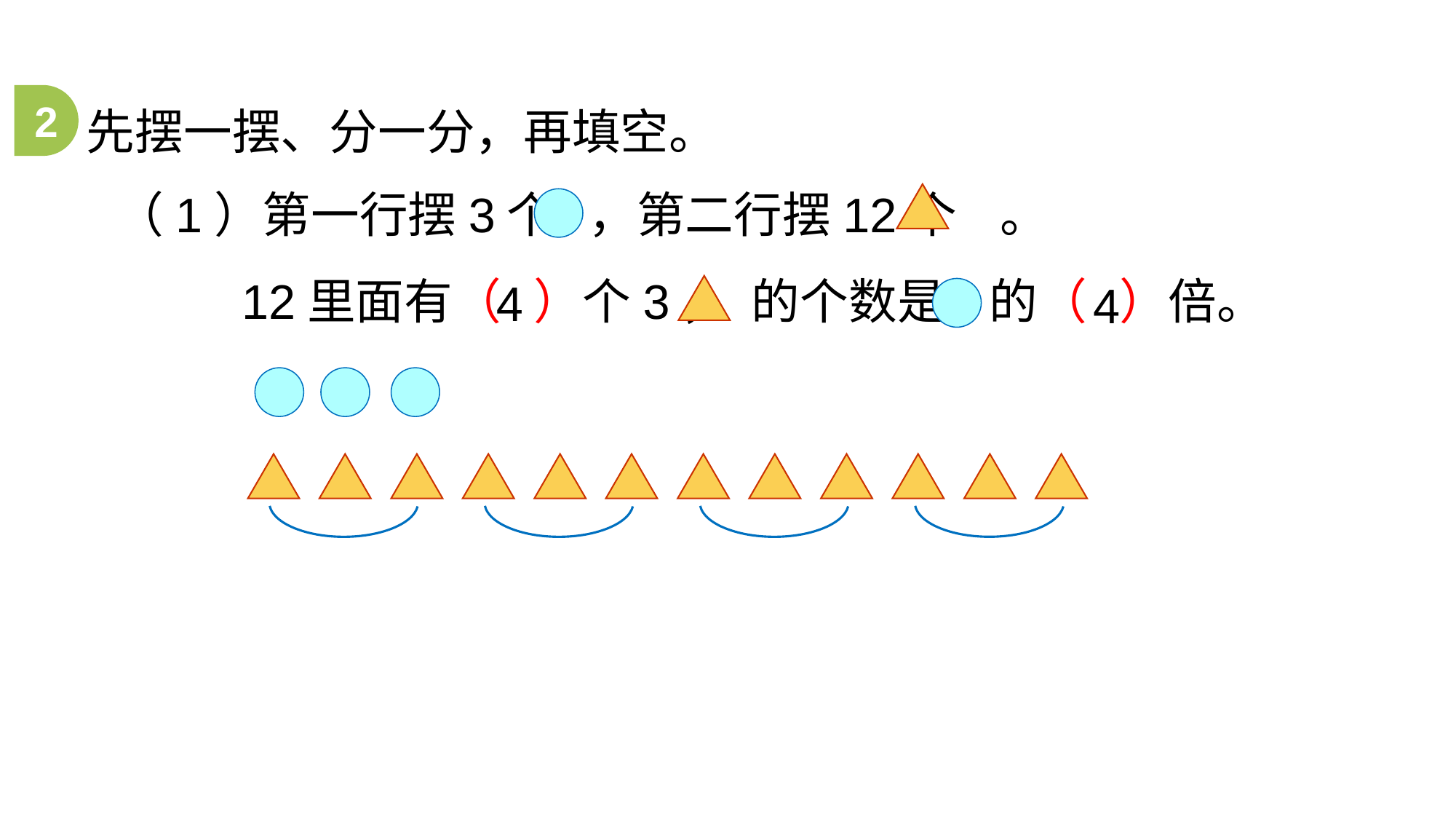

2
先摆一摆、分一分，再填空。
（1）第一行摆3个   ，第二行摆12个    。

12里面有（   ）个3，  的个数是    的（   ）倍。
4
4